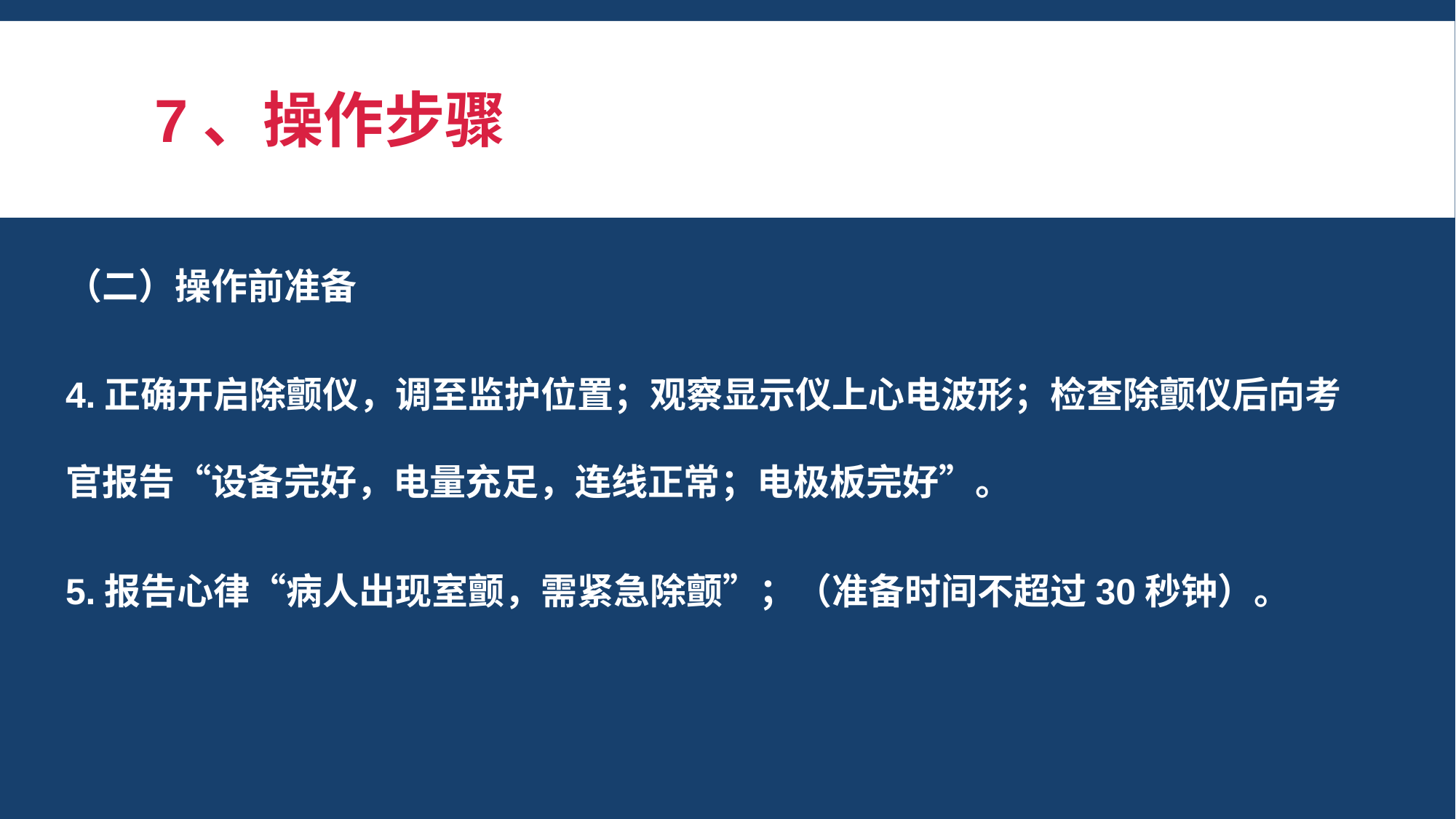

# 7、操作步骤
（二）操作前准备
4.正确开启除颤仪，调至监护位置；观察显示仪上心电波形；检查除颤仪后向考官报告“设备完好，电量充足，连线正常；电极板完好”。
5.报告心律“病人出现室颤，需紧急除颤”；（准备时间不超过30秒钟）。